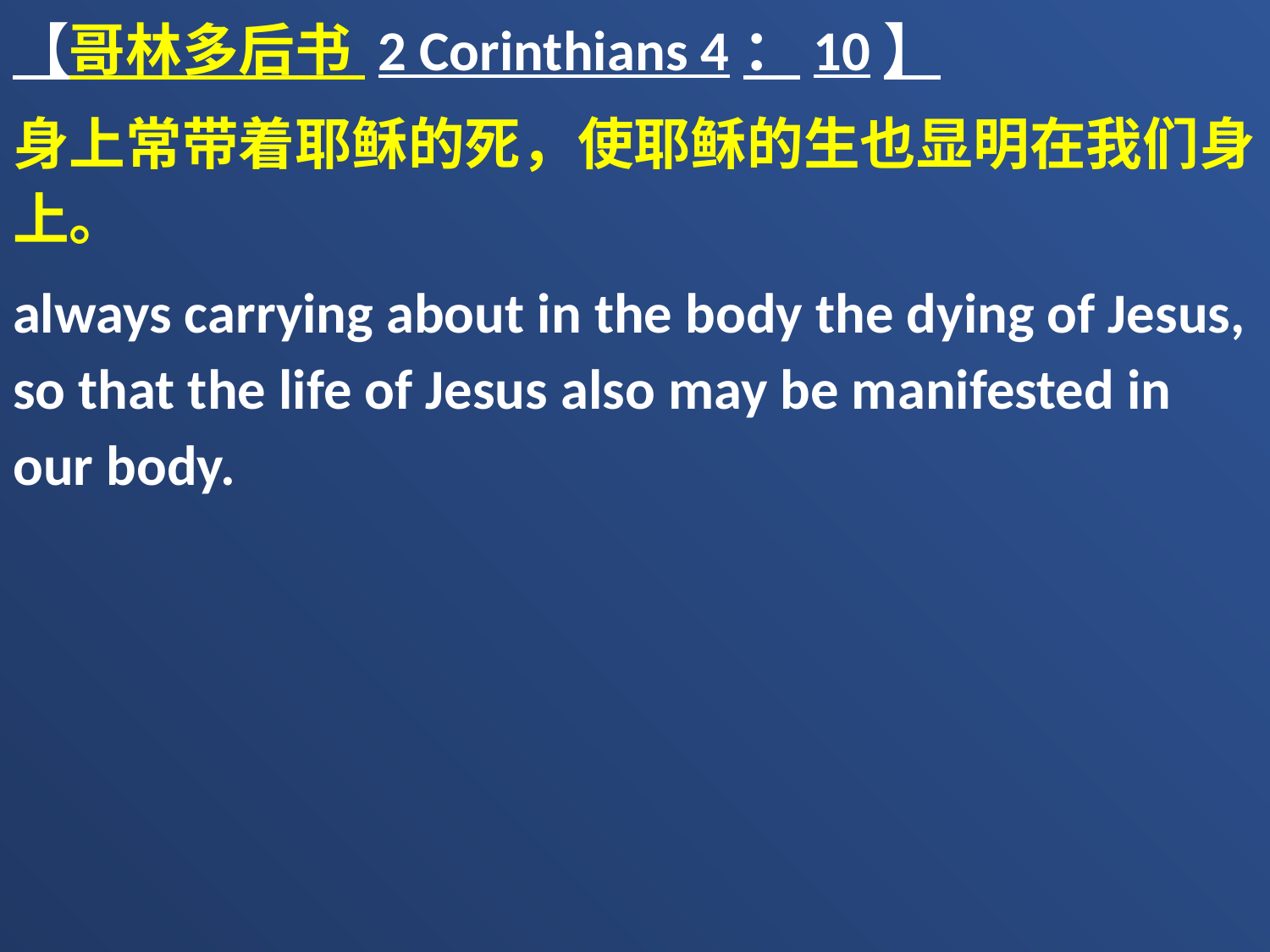

【哥林多后书 2 Corinthians 4：10】
身上常带着耶稣的死，使耶稣的生也显明在我们身上。
always carrying about in the body the dying of Jesus, so that the life of Jesus also may be manifested in our body.